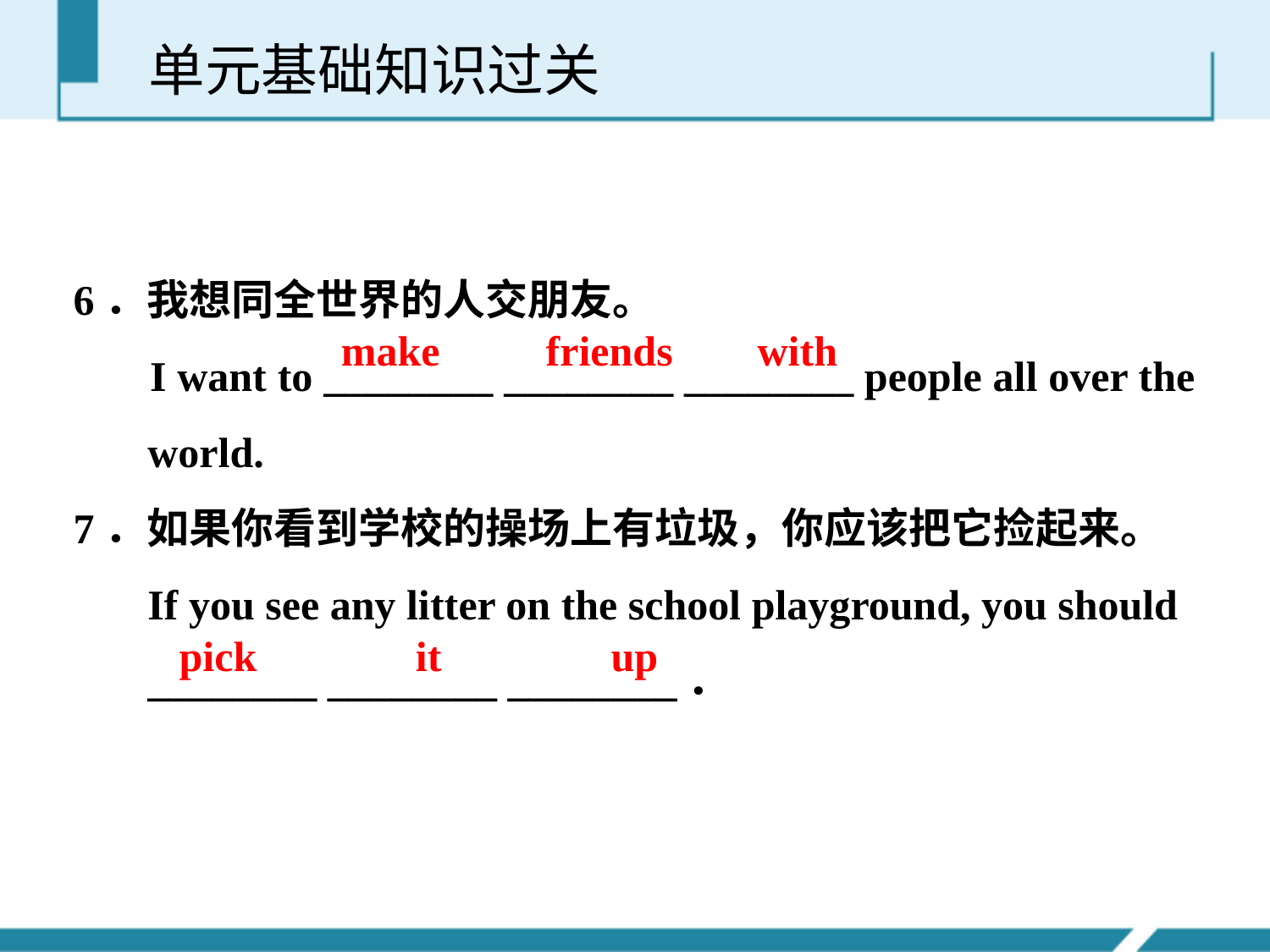

单元基础知识过关
6．我想同全世界的人交朋友。
       I want to ________ ________ ________ people all over the
       world.
7．如果你看到学校的操场上有垃圾，你应该把它捡起来。
       If you see any litter on the school playground, you should
       ________ ________ ________．
make          friends        with
pick               it                up